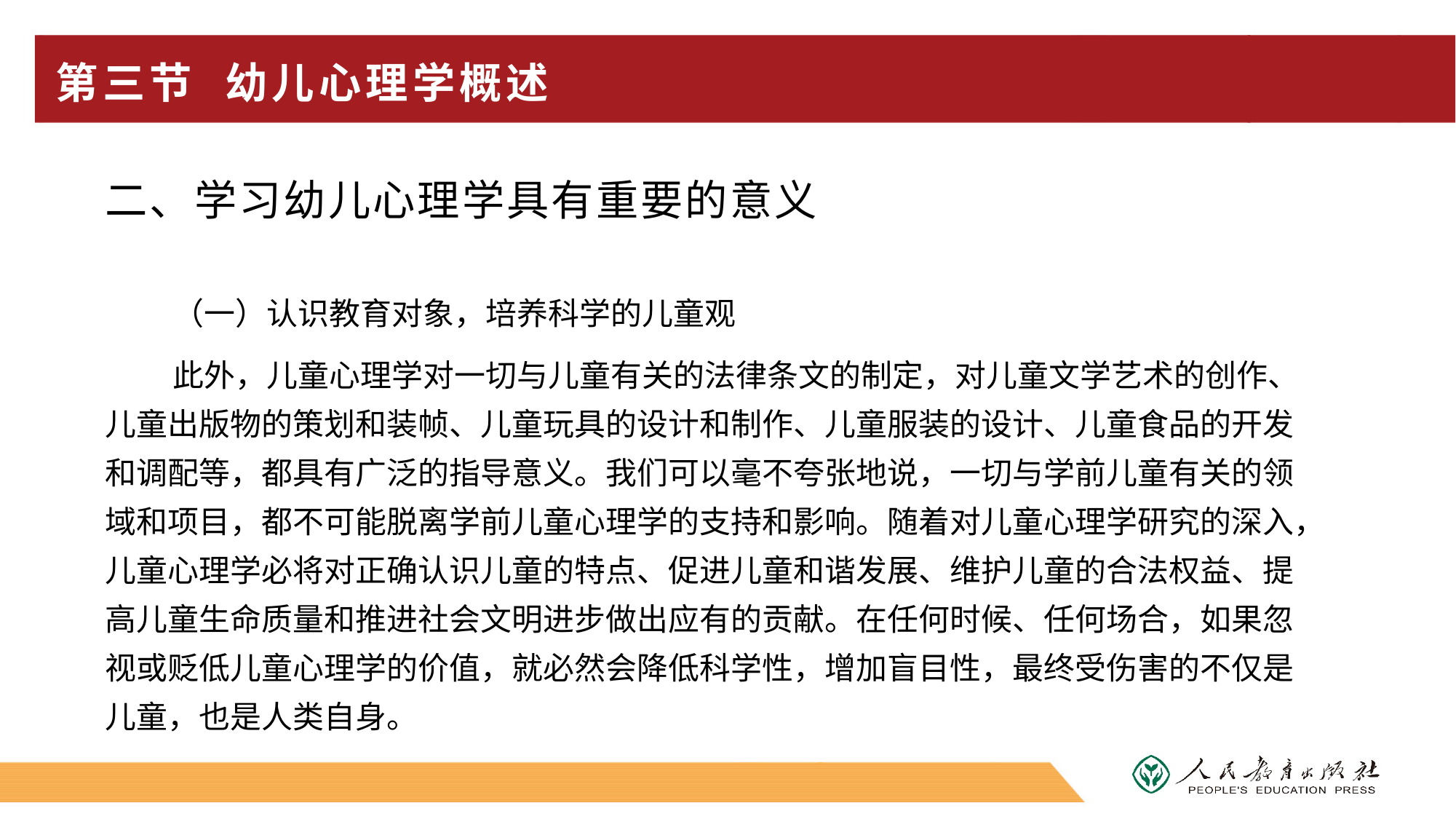

# 第三节  幼儿心理学概述
二、学习幼儿心理学具有重要的意义
（一）认识教育对象，培养科学的儿童观
此外，儿童心理学对一切与儿童有关的法律条文的制定，对儿童文学艺术的创作、儿童出版物的策划和装帧、儿童玩具的设计和制作、儿童服装的设计、儿童食品的开发和调配等，都具有广泛的指导意义。我们可以毫不夸张地说，一切与学前儿童有关的领域和项目，都不可能脱离学前儿童心理学的支持和影响。随着对儿童心理学研究的深入，儿童心理学必将对正确认识儿童的特点、促进儿童和谐发展、维护儿童的合法权益、提高儿童生命质量和推进社会文明进步做出应有的贡献。在任何时候、任何场合，如果忽视或贬低儿童心理学的价值，就必然会降低科学性，增加盲目性，最终受伤害的不仅是儿童，也是人类自身。